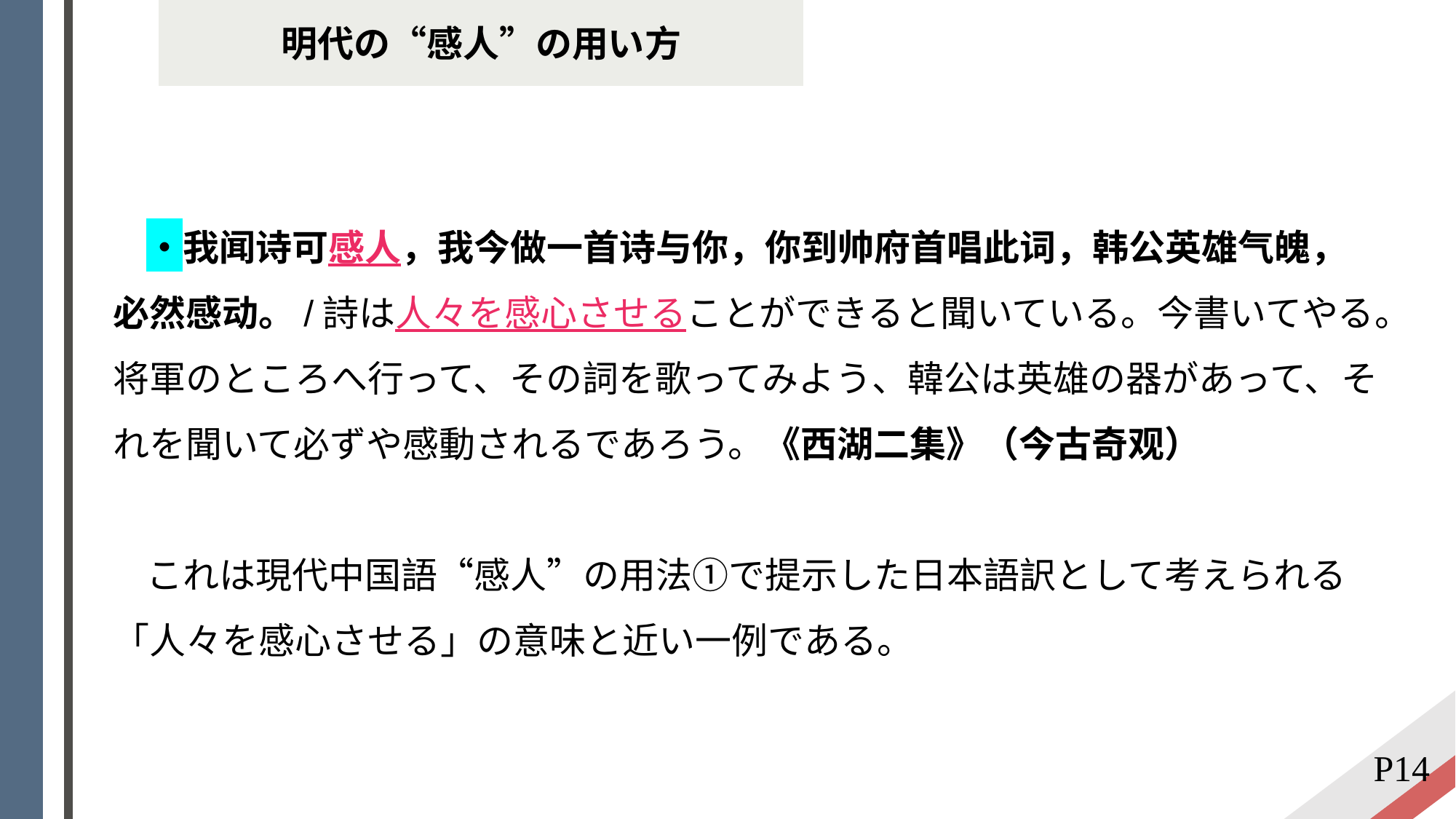

明代の“感人”の用い方
 ・我闻诗可感人，我今做一首诗与你，你到帅府首唱此词，韩公英雄气魄，必然感动。/詩は人々を感心させることができると聞いている。今書いてやる。将軍のところへ行って、その詞を歌ってみよう、韓公は英雄の器があって、それを聞いて必ずや感動されるであろう。《西湖二集》（今古奇观）

 これは現代中国語“感人”の用法①で提示した日本語訳として考えられる「人々を感心させる」の意味と近い一例である。

P14